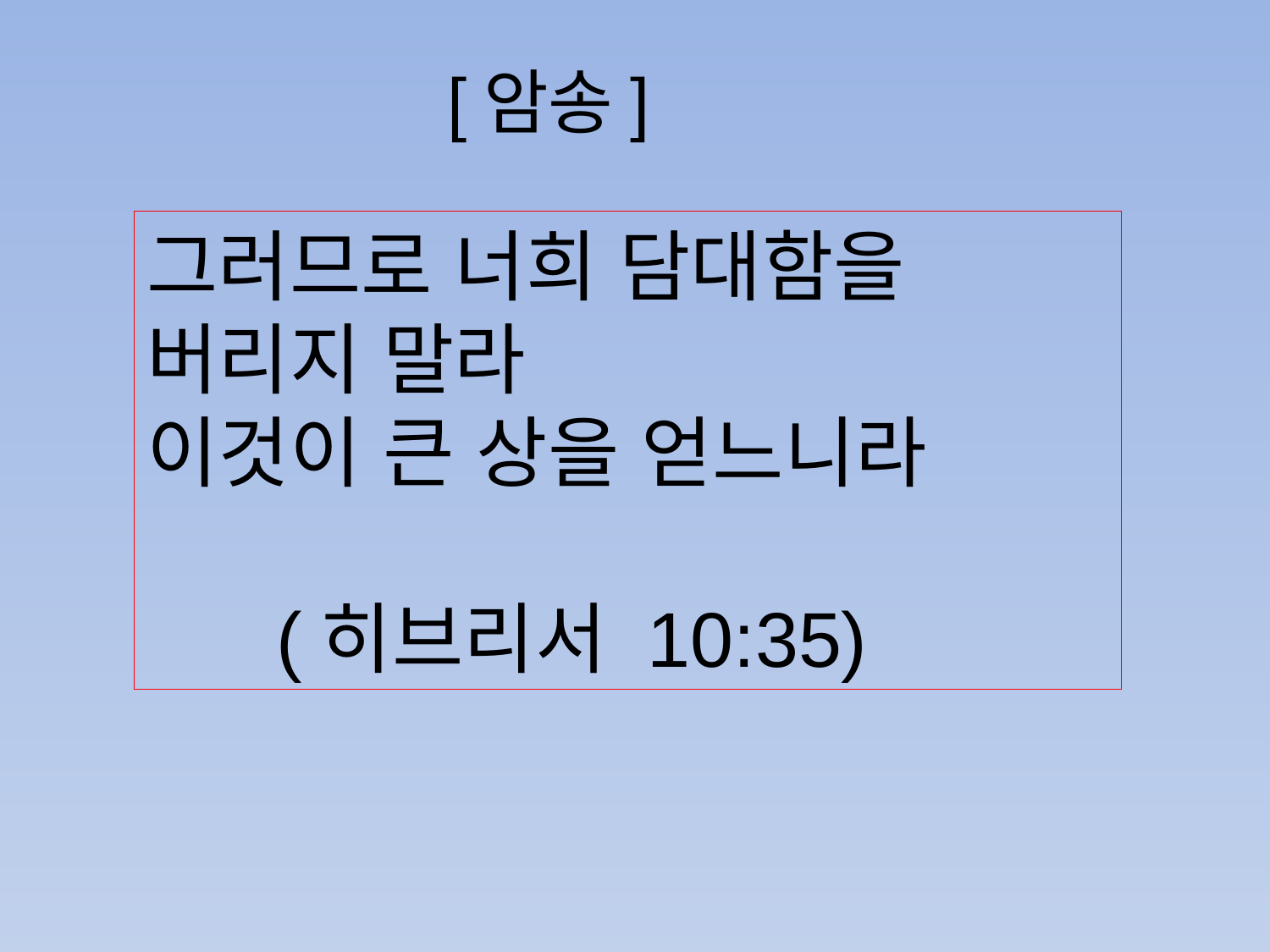

# [암송]
그러므로 너희 담대함을
버리지 말라
이것이 큰 상을 얻느니라

      (히브리서 10:35)